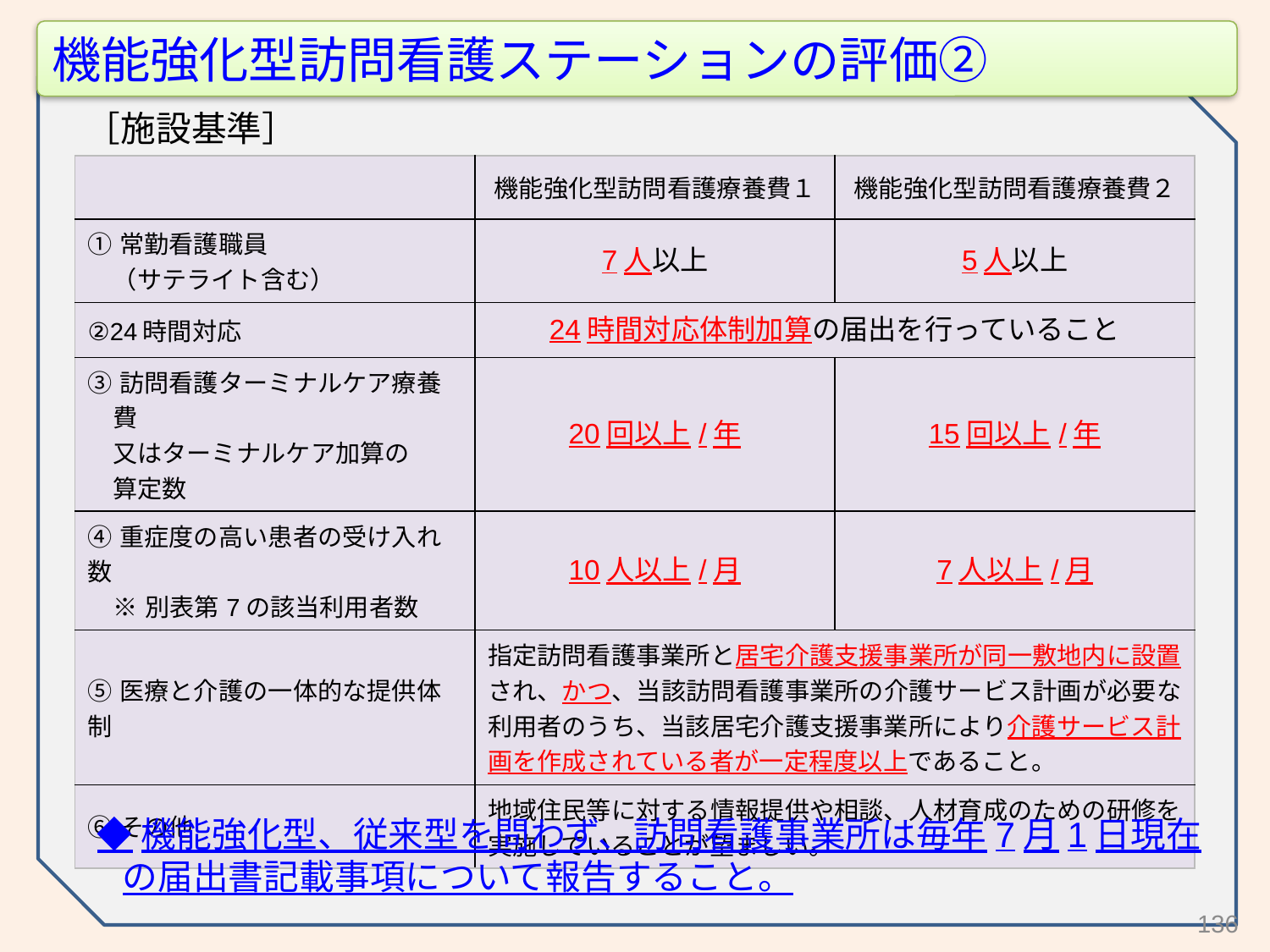

機能強化型訪問看護ステーションの評価②

［施設基準］
|  | 機能強化型訪問看護療養費１ | 機能強化型訪問看護療養費２ |
| --- | --- | --- |
| ①常勤看護職員 　（サテライト含む） | 7人以上 | 5人以上 |
| ②24時間対応 | 24時間対応体制加算の届出を行っていること |  |
| ③訪問看護ターミナルケア療養費 又はターミナルケア加算の 算定数 | 20回以上/年 | 15回以上/年 |
| ④重症度の高い患者の受け入れ数 ※別表第7の該当利用者数 | 10人以上/月 | 7人以上/月 |
| ⑤医療と介護の一体的な提供体制 | 指定訪問看護事業所と居宅介護支援事業所が同一敷地内に設置され、かつ、当該訪問看護事業所の介護サービス計画が必要な利用者のうち、当該居宅介護支援事業所により介護サービス計画を作成されている者が一定程度以上であること。 |  |
| ⑥その他 | 地域住民等に対する情報提供や相談、人材育成のための研修を実施していることが望ましい。 |  |
◆機能強化型、従来型を問わず、訪問看護事業所は毎年7月1日現在の届出書記載事項について報告すること。
136